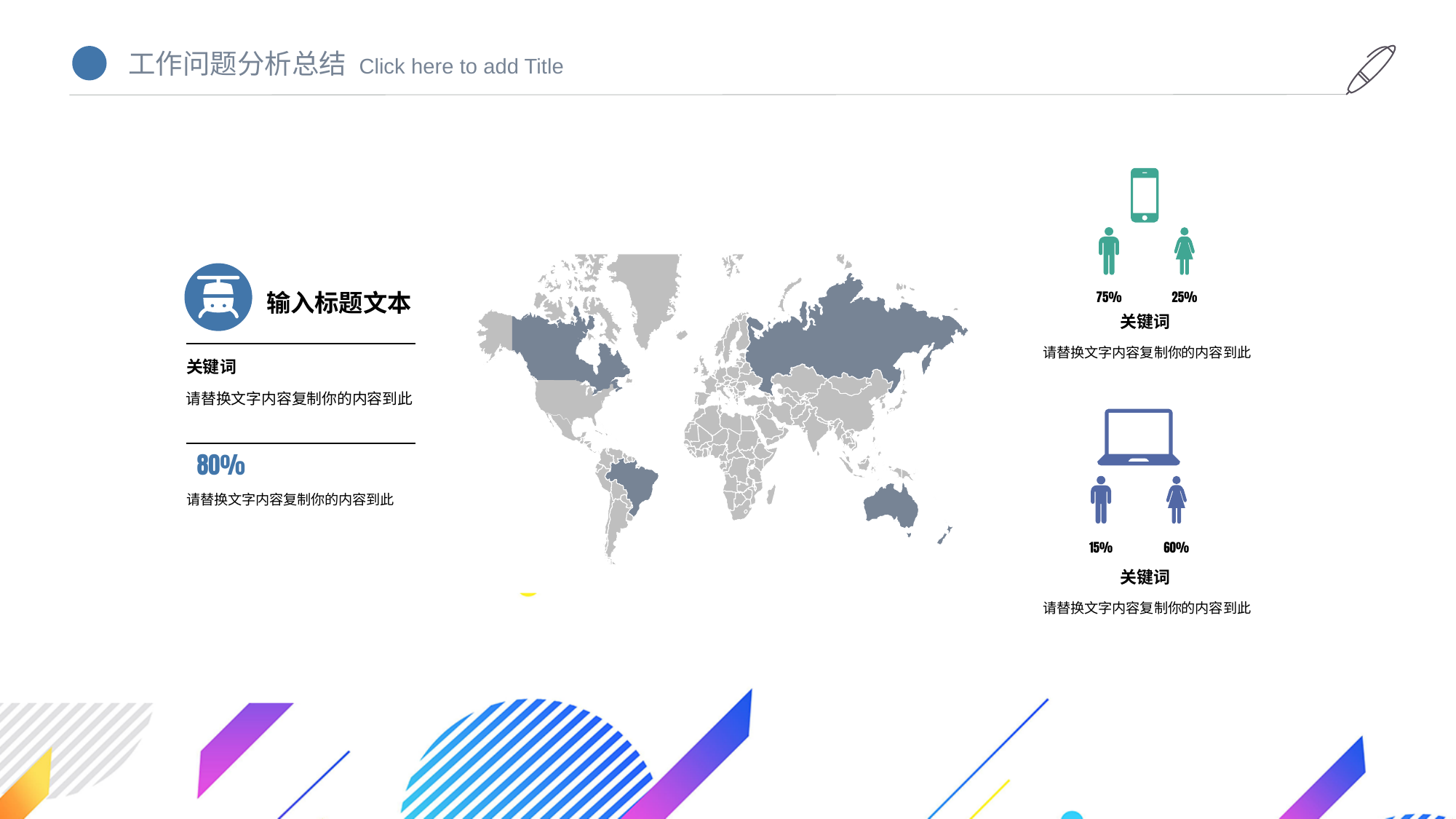

75%
25%
关键词
请替换文字内容复制你的内容到此

15%
60%
关键词
请替换文字内容复制你的内容到此

输入标题文本
关键词
请替换文字内容复制你的内容到此
80%
请替换文字内容复制你的内容到此